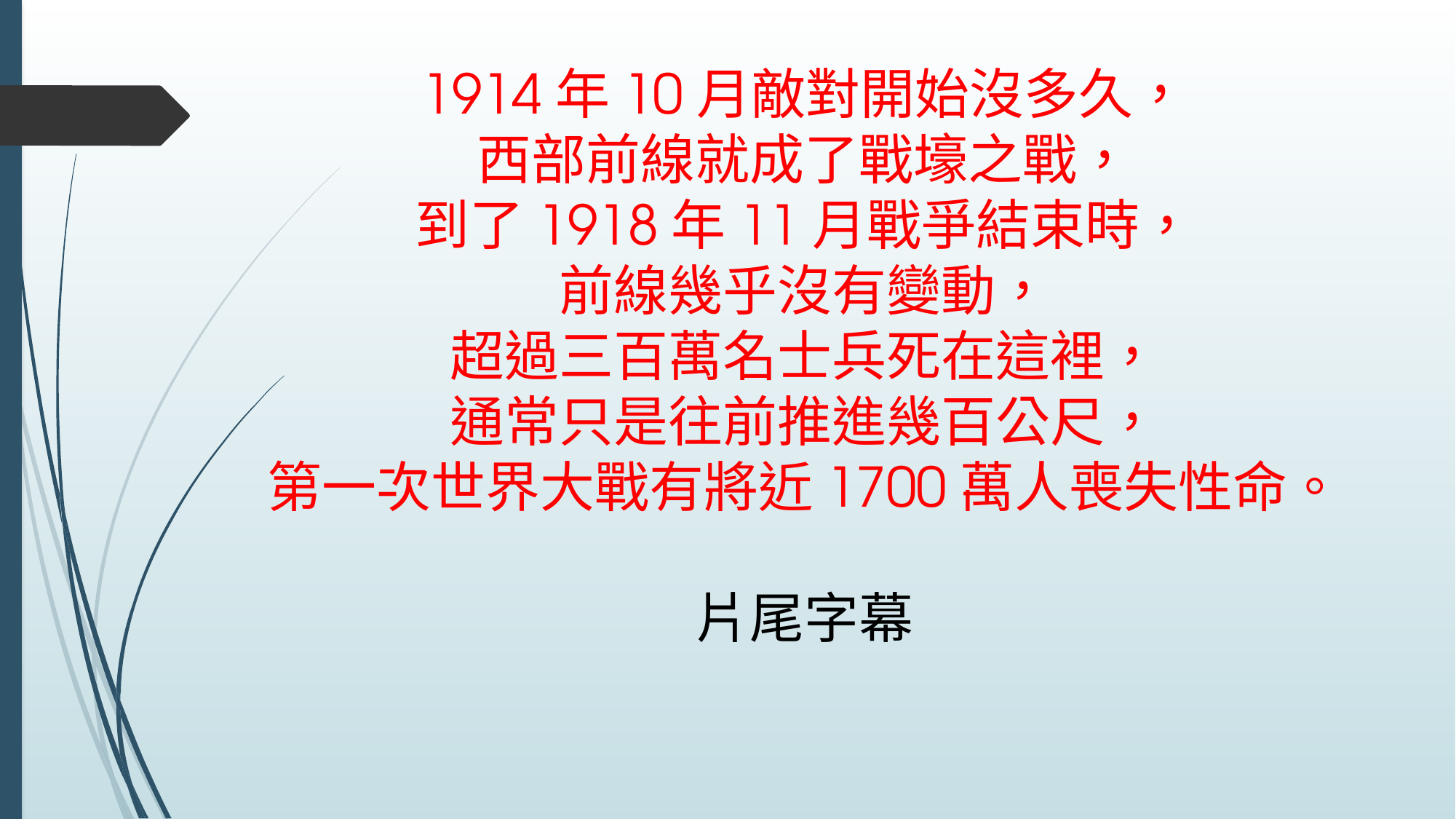

# 1914年10月敵對開始沒多久， 西部前線就成了戰壕之戰， 到了1918年11月戰爭結束時， 前線幾乎沒有變動， 超過三百萬名士兵死在這裡， 通常只是往前推進幾百公尺， 第一次世界大戰有將近1700萬人喪失性命。 片尾字幕